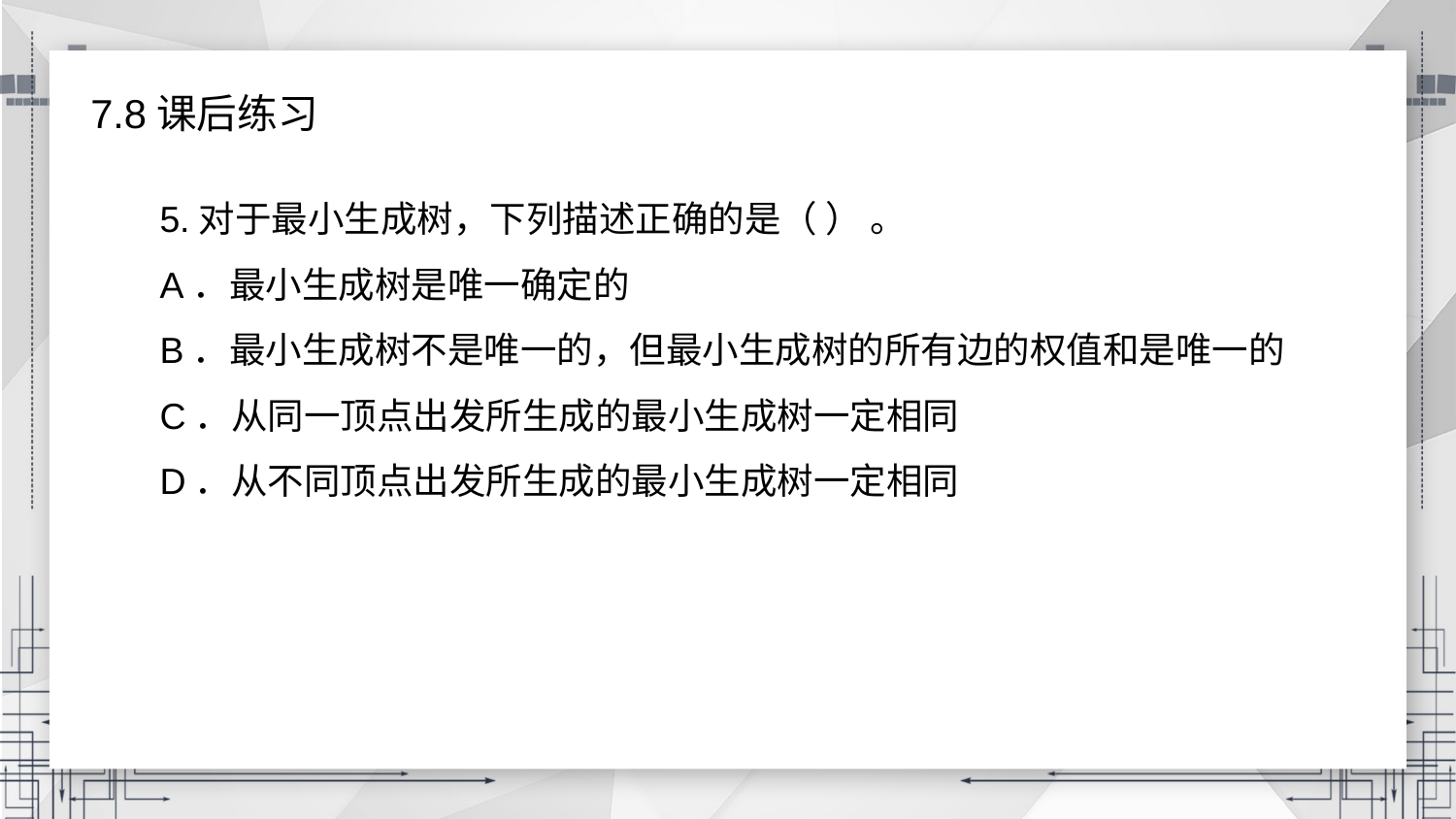

7.8课后练习
5.对于最小生成树，下列描述正确的是（ ） 。
A．最小生成树是唯一确定的
B．最小生成树不是唯一的，但最小生成树的所有边的权值和是唯一的
C．从同一顶点出发所生成的最小生成树一定相同
D．从不同顶点出发所生成的最小生成树一定相同